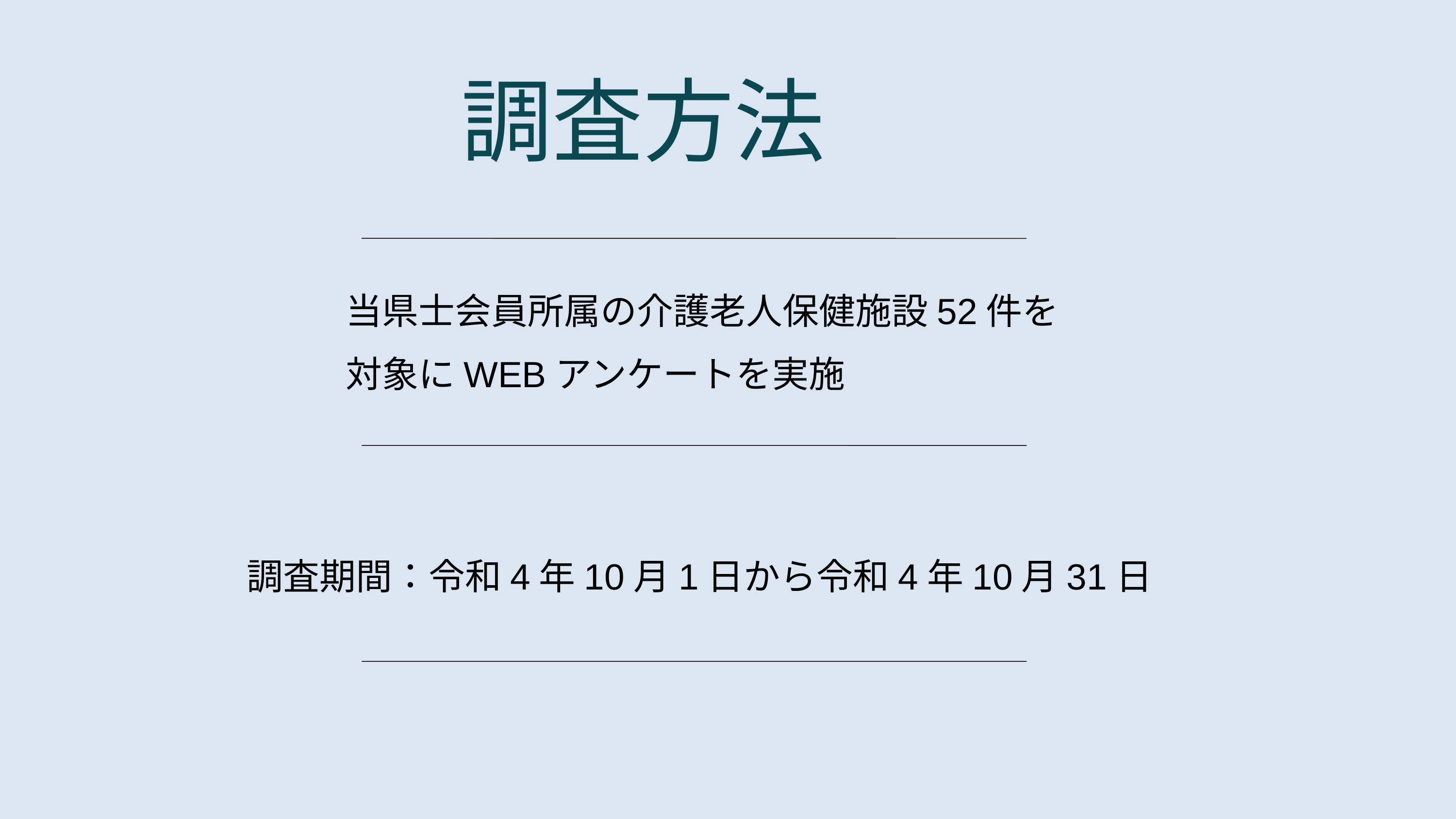

調査方法

当県士会員所属の介護老人保健施設52件を

対象にWEBアンケートを実施

調査期間：令和4年10月1日から令和4年10月31日